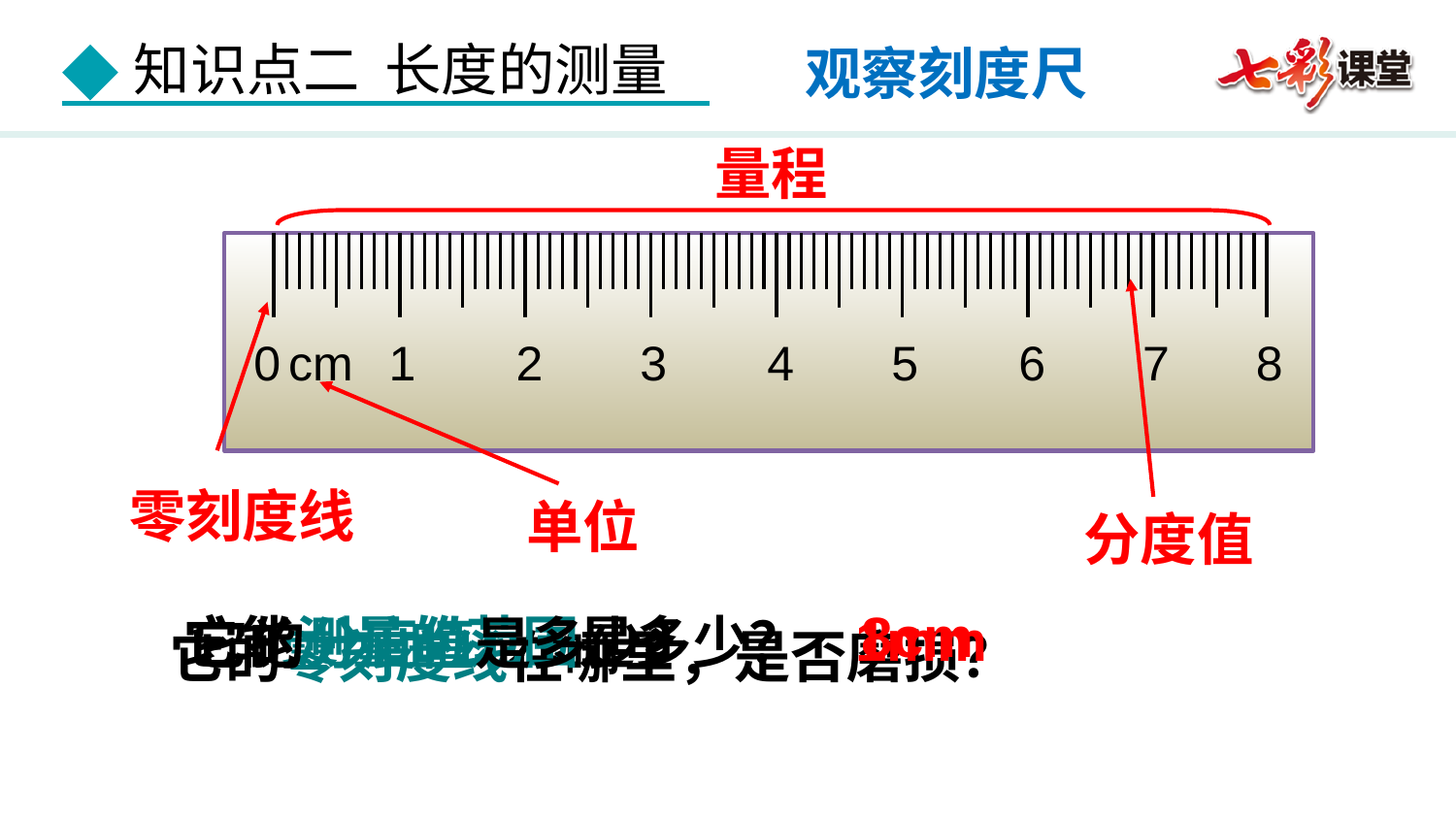

观察刻度尺
量程

0
cm
1
2
3
4
5
6
7
8

零刻度线
单位
分度值
它的零刻度线在哪里，是否磨损？
8cm
1mm
它能测量的范围是多少？
它的分度值是多少？